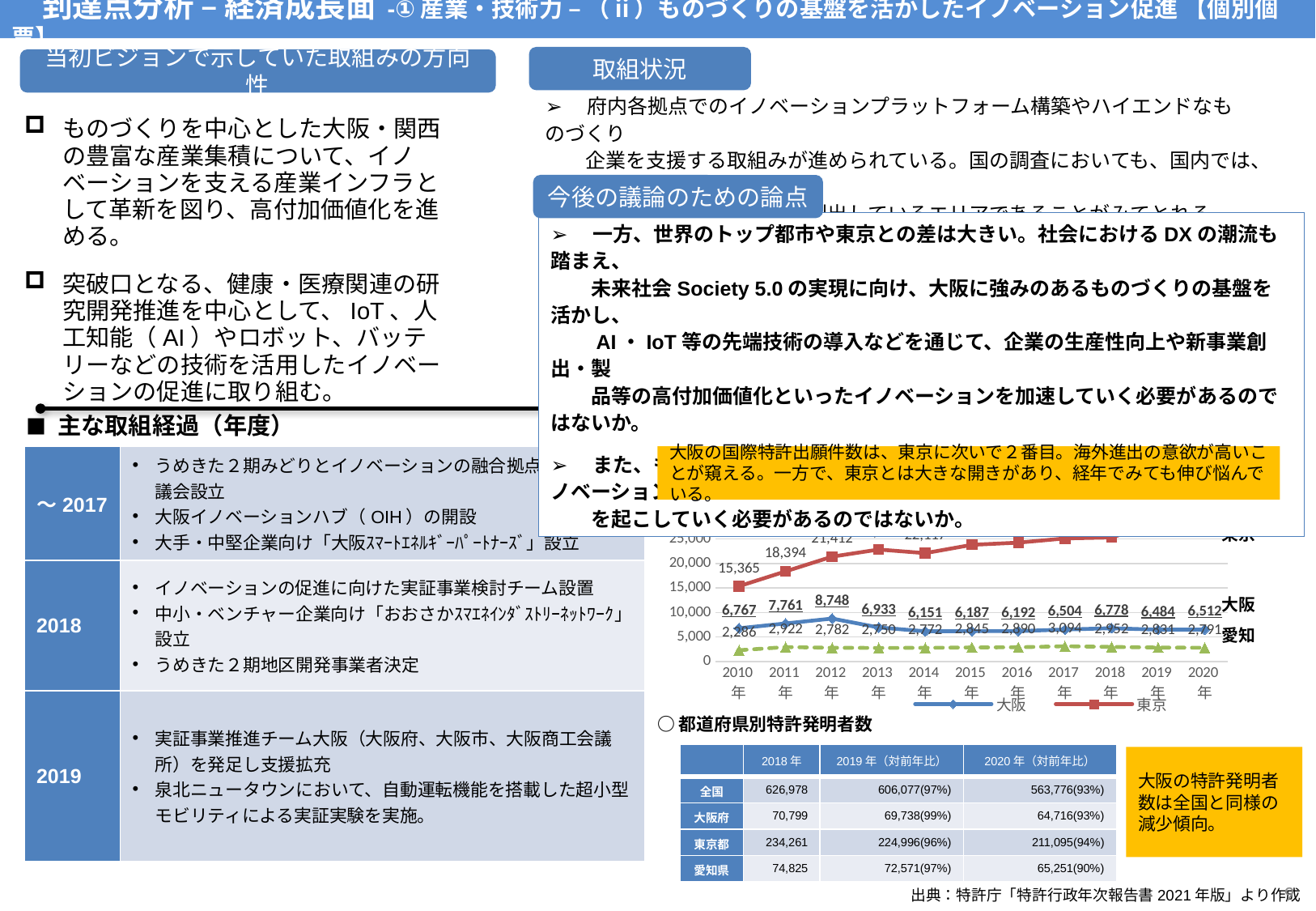

到達点分析 – 経済成長面 -①産業・技術力 – （ⅱ）ものづくりの基盤を活かしたイノベーション促進 【個別個票】
取組状況
当初ビジョンで示していた取組みの方向性
現状

ものづくりを中⼼とした⼤阪・関⻄の豊富な産業集積について、イノベーションを⽀える産業インフラとして⾰新を図り、高付加価値化を進める。
突破⼝となる、健康・医療関連の研究開発推進を中⼼として、IoT、人工知能（AI）やロボット、バッテリーなどの技術を活用したイノベーションの促進に取り組む。
➢　府内各拠点でのイノベーションプラットフォーム構築やハイエンドなものづくり
　　企業を支援する取組みが進められている。国の調査においても、国内では、
　　大阪はイノベーションを創出しているエリアであることがみてとれる。
今後の議論のための論点
➢　一方、世界のトップ都市や東京との差は大きい。社会におけるDXの潮流も踏まえ、
　　未来社会Society 5.0の実現に向け、大阪に強みのあるものづくりの基盤を活かし、
　　AI・IoT等の先端技術の導入などを通じて、企業の生産性向上や新事業創出・製
　　品等の高付加価値化といったイノベーションを加速していく必要があるのではないか。
➢　また、ものづくりに加え、サービス業等へもウィングを広げ、産業全体でイノベーション
　　を起こしていく必要があるのではないか。
■ 主な取組経過（年度）
○国際特許出願件数の推移
| ～2017 | うめきた２期みどりとイノベーションの融合拠点形成推進協議会設立 大阪イノベーションハブ（OIH）の開設 大手・中堅企業向け「大阪ｽﾏｰﾄｴﾈﾙｷﾞｰﾊﾟｰﾄﾅｰｽﾞ」設立 |
| --- | --- |
| 2018 | イノベーションの促進に向けた実証事業検討チーム設置 中小・ベンチャー企業向け「おおさかｽﾏｴﾈｲﾝﾀﾞｽﾄﾘｰﾈｯﾄﾜｰｸ」設立 うめきた２期地区開発事業者決定 |
| 2019 | 実証事業推進チーム大阪（大阪府、大阪市、大阪商工会議所）を発足し支援拡充 泉北ニュータウンにおいて、自動運転機能を搭載した超小型モビリティによる実証実験を実施。 |
大阪の国際特許出願件数は、東京に次いで２番目。海外進出の意欲が高いことが窺える。一方で、東京とは大きな開きがあり、経年でみても伸び悩んでいる。
　　東京

### Chart

| Category | 大阪 | 東京 | 愛知 |
|---|---|---|---|
| 2010年 | 6767.0 | 15365.0 | 2286.0 |
| 2011年 | 7761.0 | 18394.0 | 2922.0 |
| 2012年 | 8748.0 | 21412.0 | 2782.0 |
| 2013年 | 6933.0 | 22861.0 | 2750.0 |
| 2014年 | 6151.0 | 22117.0 | 2772.0 |
| 2015年 | 6187.0 | 23822.0 | 2845.0 |
| 2016年 | 6192.0 | 24269.0 | 2890.0 |
| 2017年 | 6504.0 | 25124.0 | 3094.0 |
| 2018年 | 6778.0 | 25331.0 | 2952.0 |
| 2019年 | 6484.0 | 28323.0 | 2831.0 |
| 2020年 | 6512.0 | 26795.0 | 2791.0 |
　　大阪
　　愛知
○都道府県別特許発明者数
|  | 2018年 | 2019年（対前年比） | 2020年（対前年比） |
| --- | --- | --- | --- |
| 全国 | 626,978 | 606,077(97%) | 563,776(93%) |
| 大阪府 | 70,799 | 69,738(99%) | 64,716(93%) |
| 東京都 | 234,261 | 224,996(96%) | 211,095(94%) |
| 愛知県 | 74,825 | 72,571(97%) | 65,251(90%) |
大阪の特許発明者数は全国と同様の減少傾向。
9
　　出典：特許庁「特許行政年次報告書2021年版」より作成